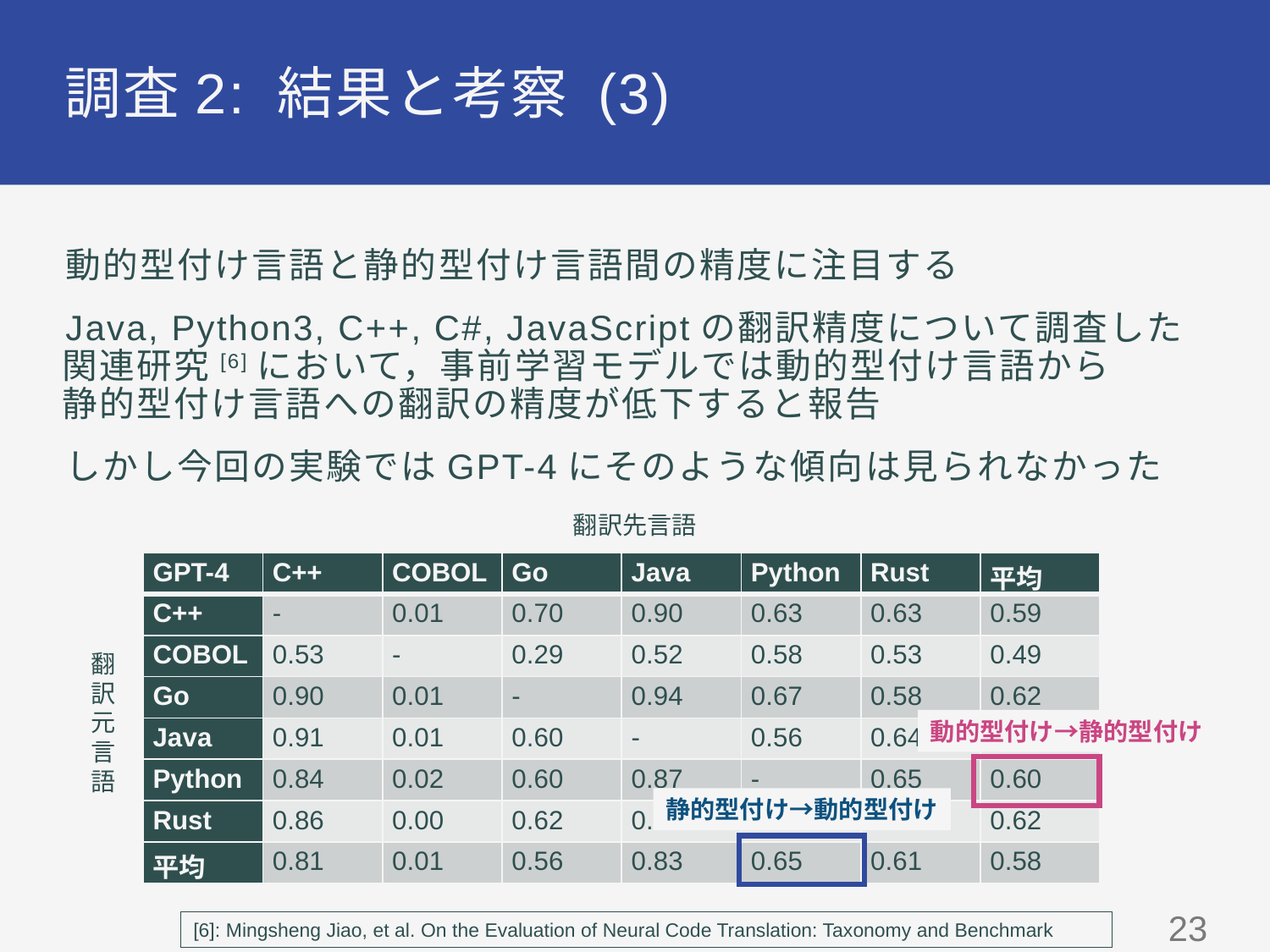

# 調査2: 結果と考察 (3)
動的型付け言語と静的型付け言語間の精度に注目する
Java, Python3, C++, C#, JavaScriptの翻訳精度について調査した
関連研究[6]において，事前学習モデルでは動的型付け言語から
静的型付け言語への翻訳の精度が低下すると報告
しかし今回の実験ではGPT-4にそのような傾向は見られなかった

翻訳先言語
| GPT-4 | C++ | COBOL | Go | Java | Python | Rust | 平均 |
| --- | --- | --- | --- | --- | --- | --- | --- |
| C++ | - | 0.01 | 0.70 | 0.90 | 0.63 | 0.63 | 0.59 |
| COBOL | 0.53 | - | 0.29 | 0.52 | 0.58 | 0.53 | 0.49 |
| Go | 0.90 | 0.01 | - | 0.94 | 0.67 | 0.58 | 0.62 |
| Java | 0.91 | 0.01 | 0.60 | - | 0.56 | 0.64 | 0.54 |
| Python | 0.84 | 0.02 | 0.60 | 0.87 | - | 0.65 | 0.60 |
| Rust | 0.86 | 0.00 | 0.62 | 0.90 | 0.74 | - | 0.62 |
| 平均 | 0.81 | 0.01 | 0.56 | 0.83 | 0.65 | 0.61 | 0.58 |
翻訳元言語
動的型付け→静的型付け

静的型付け→動的型付け

23
[6]: Mingsheng Jiao, et al. On the Evaluation of Neural Code Translation: Taxonomy and Benchmark